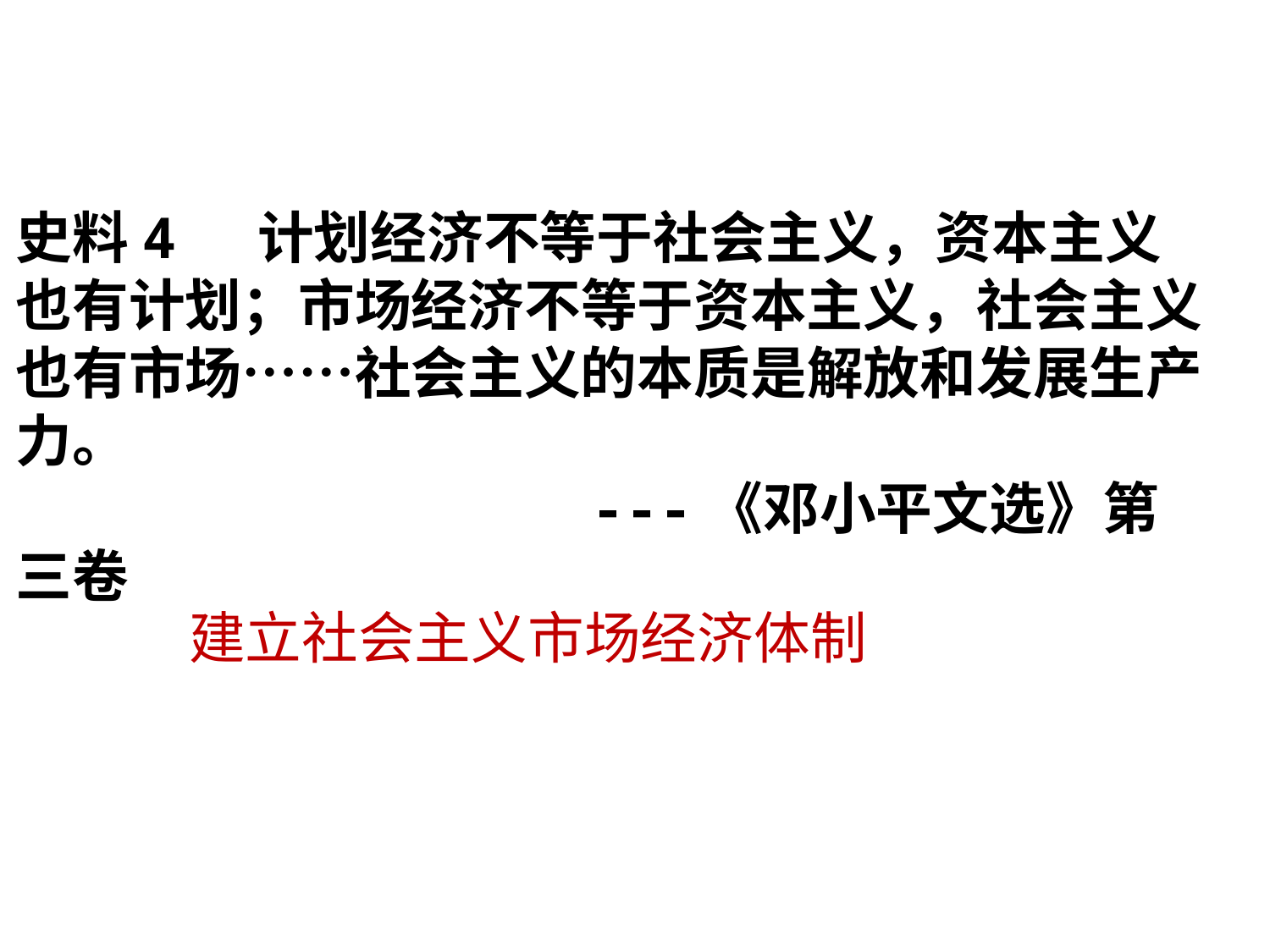

史料4  计划经济不等于社会主义，资本主义也有计划；市场经济不等于资本主义，社会主义也有市场……社会主义的本质是解放和发展生产力。
                 ---《邓小平文选》第三卷
建立社会主义市场经济体制